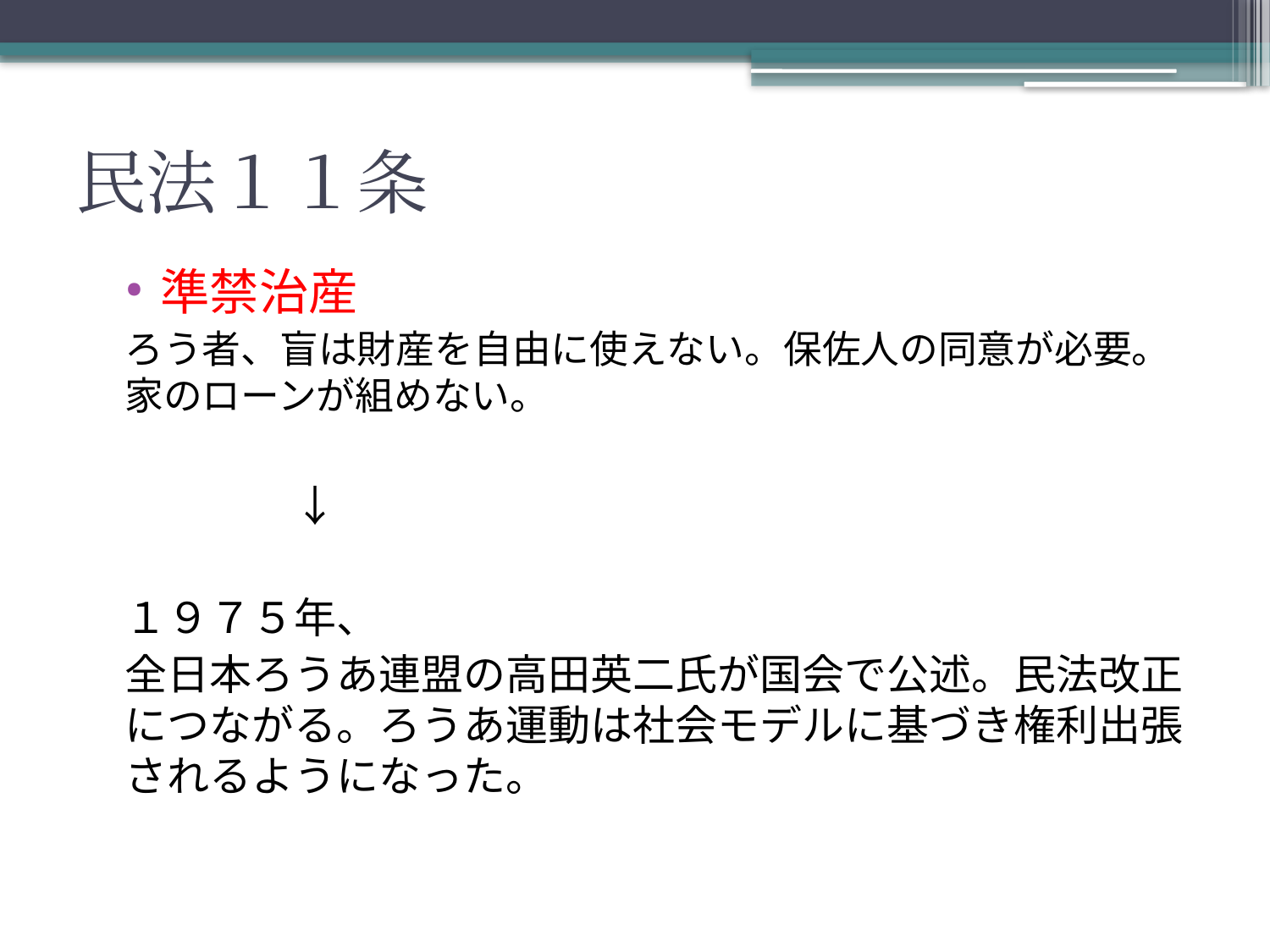

# 民法１１条
準禁治産
ろう者、盲は財産を自由に使えない。保佐人の同意が必要。家のローンが組めない。

　　　　↓

１９７５年、
全日本ろうあ連盟の高田英二氏が国会で公述。民法改正につながる。ろうあ運動は社会モデルに基づき権利出張されるようになった。